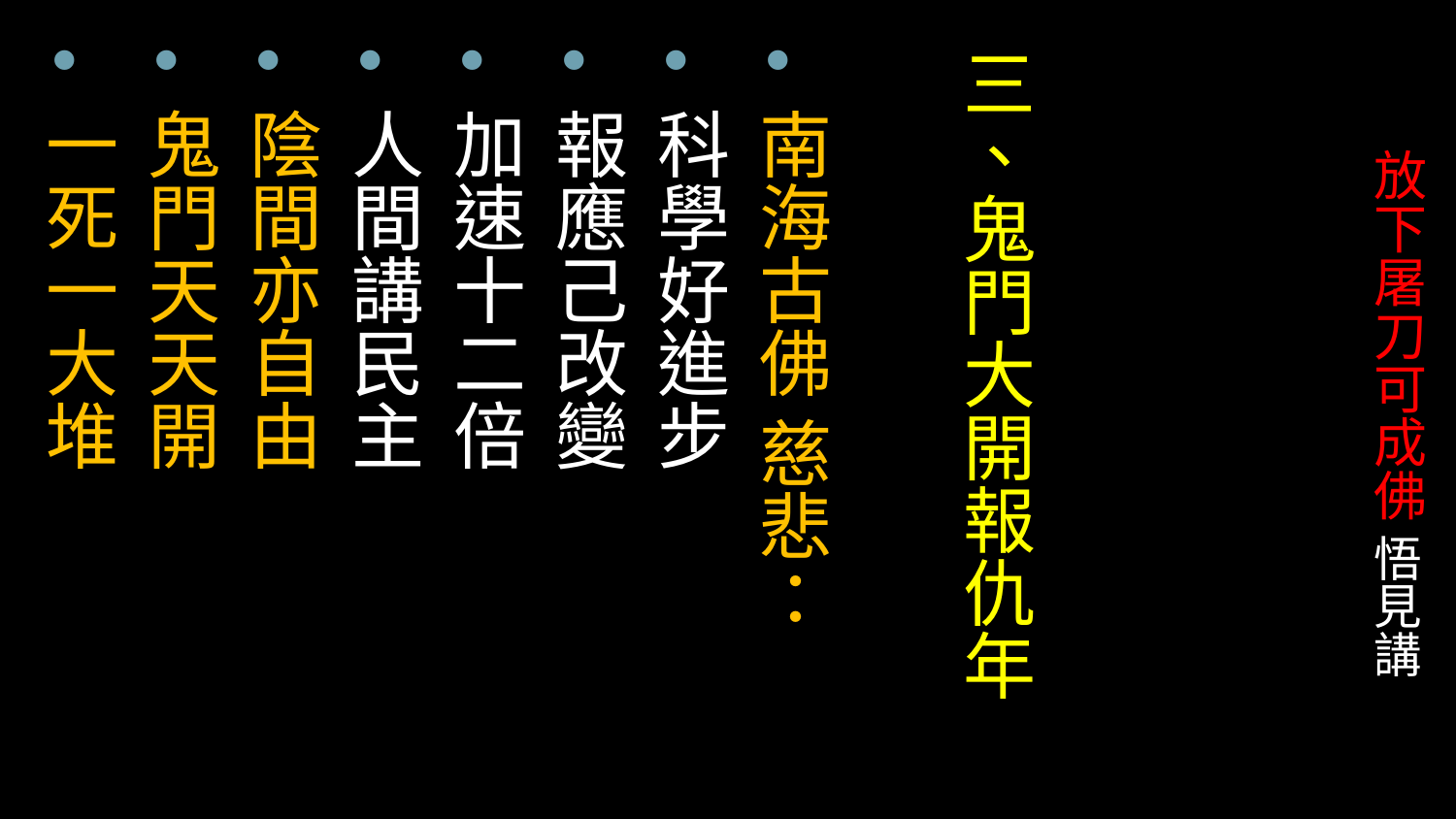

三、鬼門大開報仇年

南海古佛 慈悲：
科學好進步
報應己改變
加速十二倍
人間講民主
陰間亦自由
鬼門天天開
一死一大堆
# 放下屠刀可成佛 悟見講